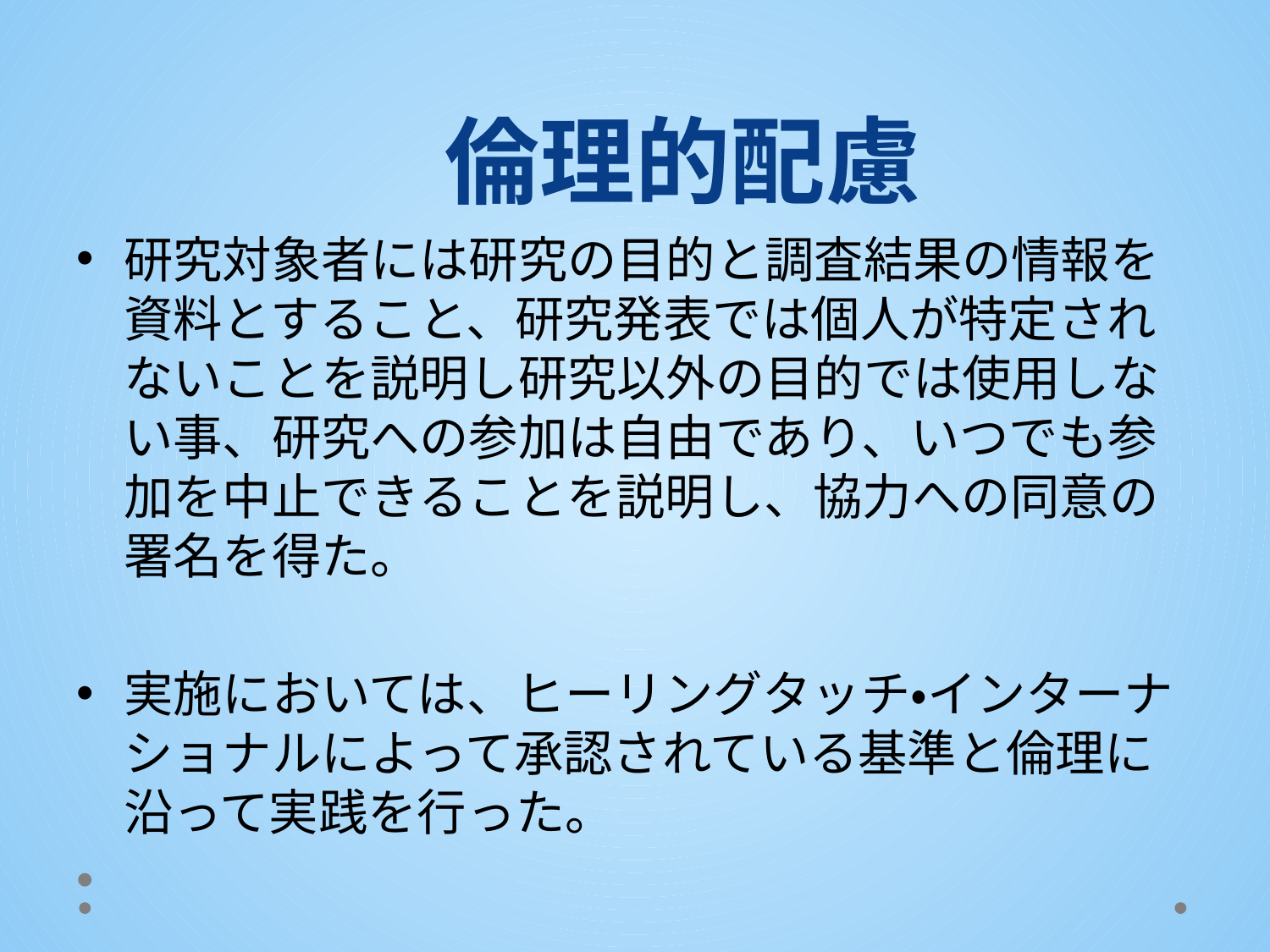

# 倫理的配慮
研究対象者には研究の目的と調査結果の情報を資料とすること、研究発表では個人が特定されないことを説明し研究以外の目的では使用しない事、研究への参加は自由であり、いつでも参加を中止できることを説明し、協力への同意の署名を得た。

実施においては、ヒーリングタッチ・インターナショナルによって承認されている基準と倫理に沿って実践を行った。